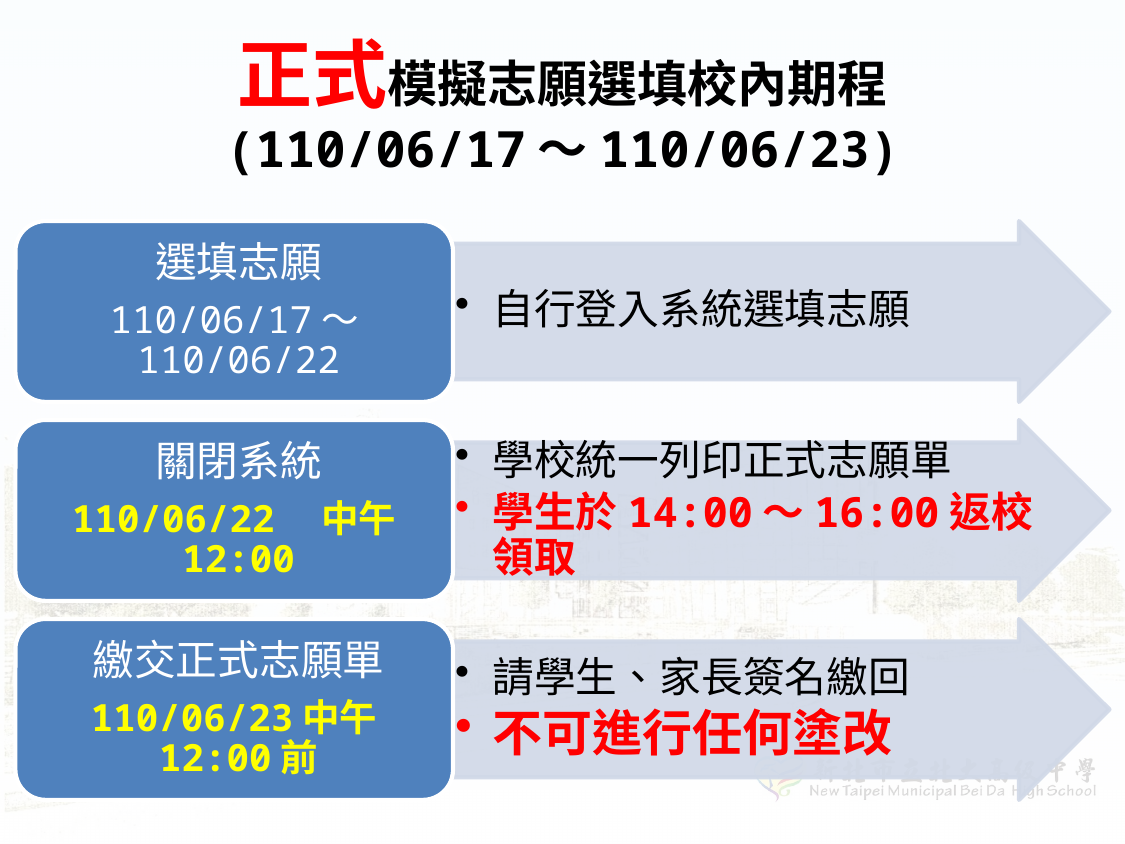

# 正式模擬志願選填校內期程 (110/06/17～110/06/23)

自行登入系統選填志願
選填志願
110/06/17～110/06/22
學校統一列印正式志願單
學生於14:00～16:00返校領取
關閉系統
110/06/22　中午12:00
請學生、家長簽名繳回
不可進行任何塗改
繳交正式志願單
110/06/23中午12:00前